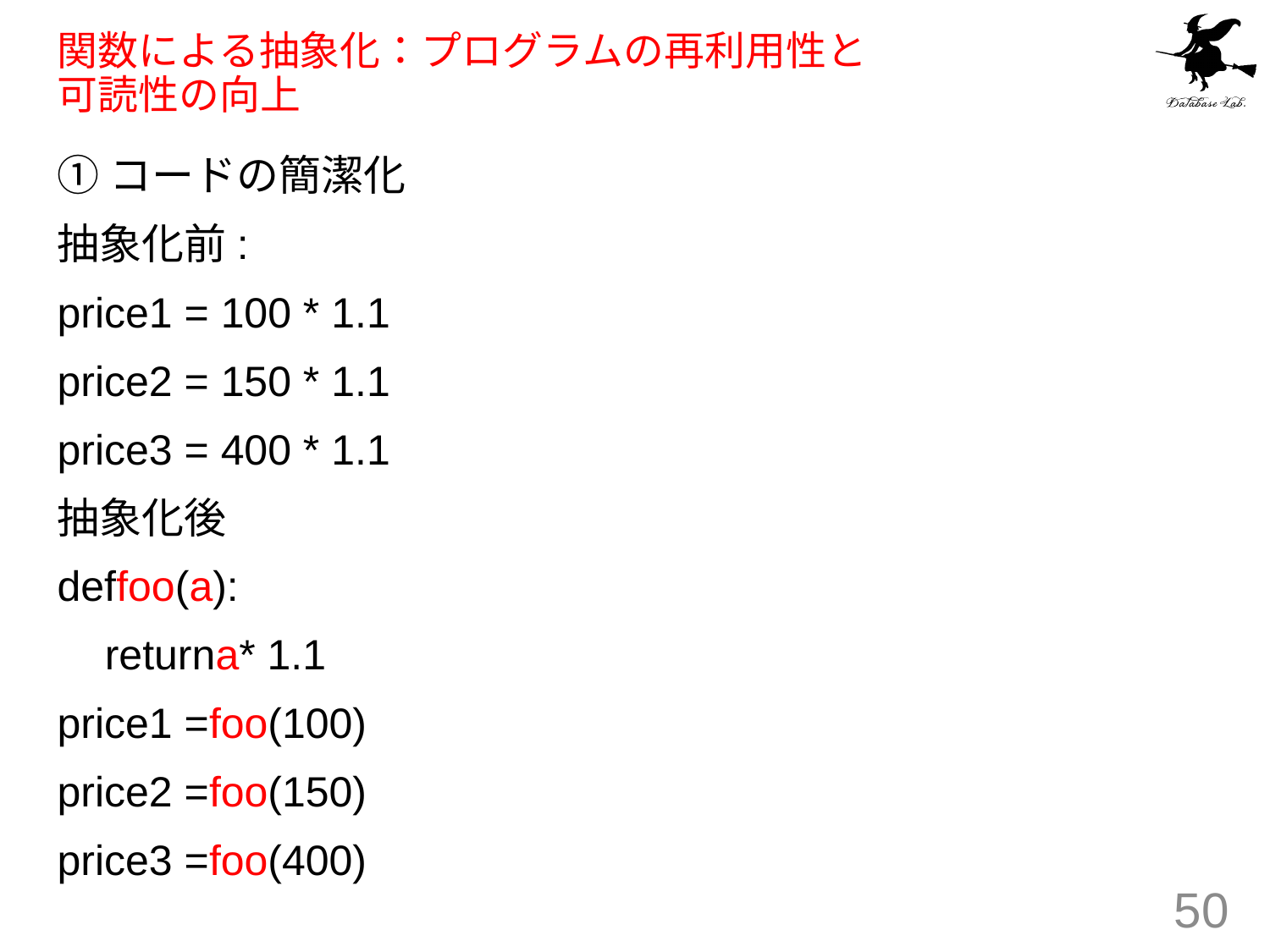

# 関数による抽象化：プログラムの再利用性と 可読性の向上
①コードの簡潔化
抽象化前:
price1 = 100 * 1.1
price2 = 150 * 1.1
price3 = 400 * 1.1
抽象化後
deffoo(a):
    returna* 1.1
price1 =foo(100)
price2 =foo(150)
price3 =foo(400)
50